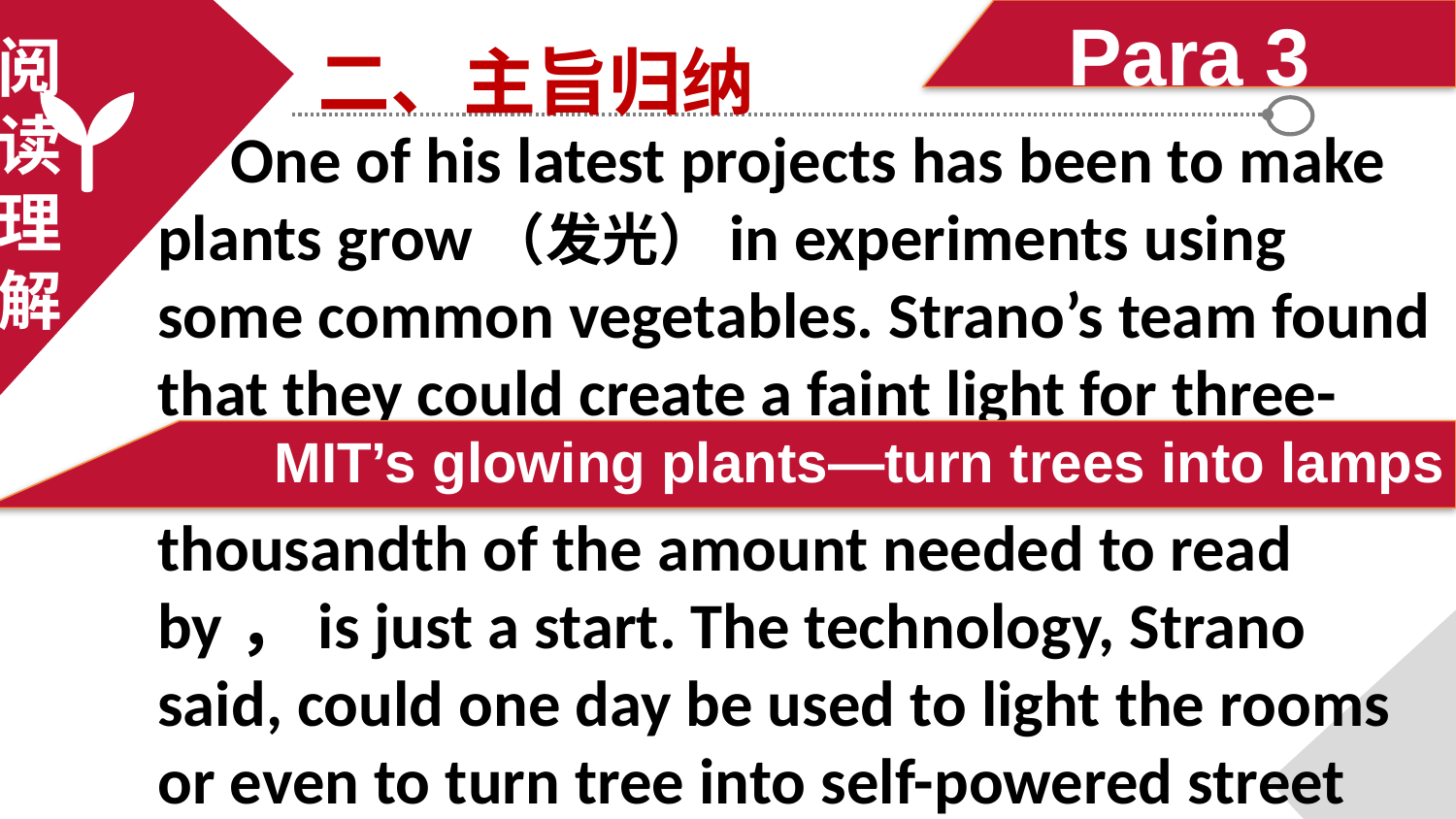

Para 3
二、主旨归纳
阅
读
理
解

     One of his latest projects has been to make plants grow（发光）in experiments using some common vegetables. Strano’s team found that they could create a faint light for three-and-a-half hours. The light，about one-thousandth of the amount needed to read by，is just a start. The technology, Strano said, could one day be used to light the rooms or even to turn tree into self-powered street lamps.
MIT’s glowing plants—turn trees into lamps